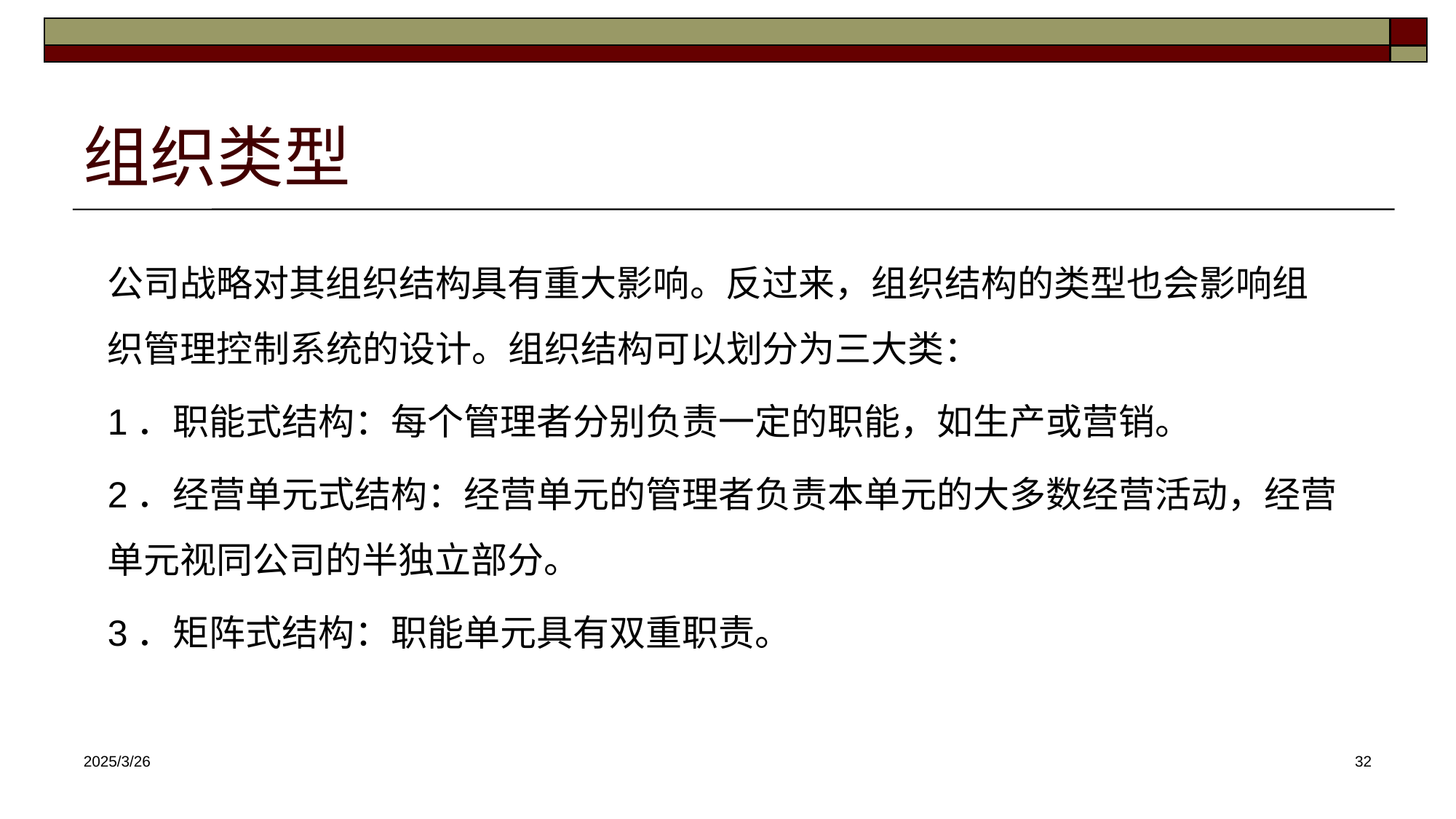

# 组织类型
公司战略对其组织结构具有重大影响。反过来，组织结构的类型也会影响组织管理控制系统的设计。组织结构可以划分为三大类：
1．职能式结构：每个管理者分别负责一定的职能，如生产或营销。
2．经营单元式结构：经营单元的管理者负责本单元的大多数经营活动，经营单元视同公司的半独立部分。
3．矩阵式结构：职能单元具有双重职责。
2025/3/26
32